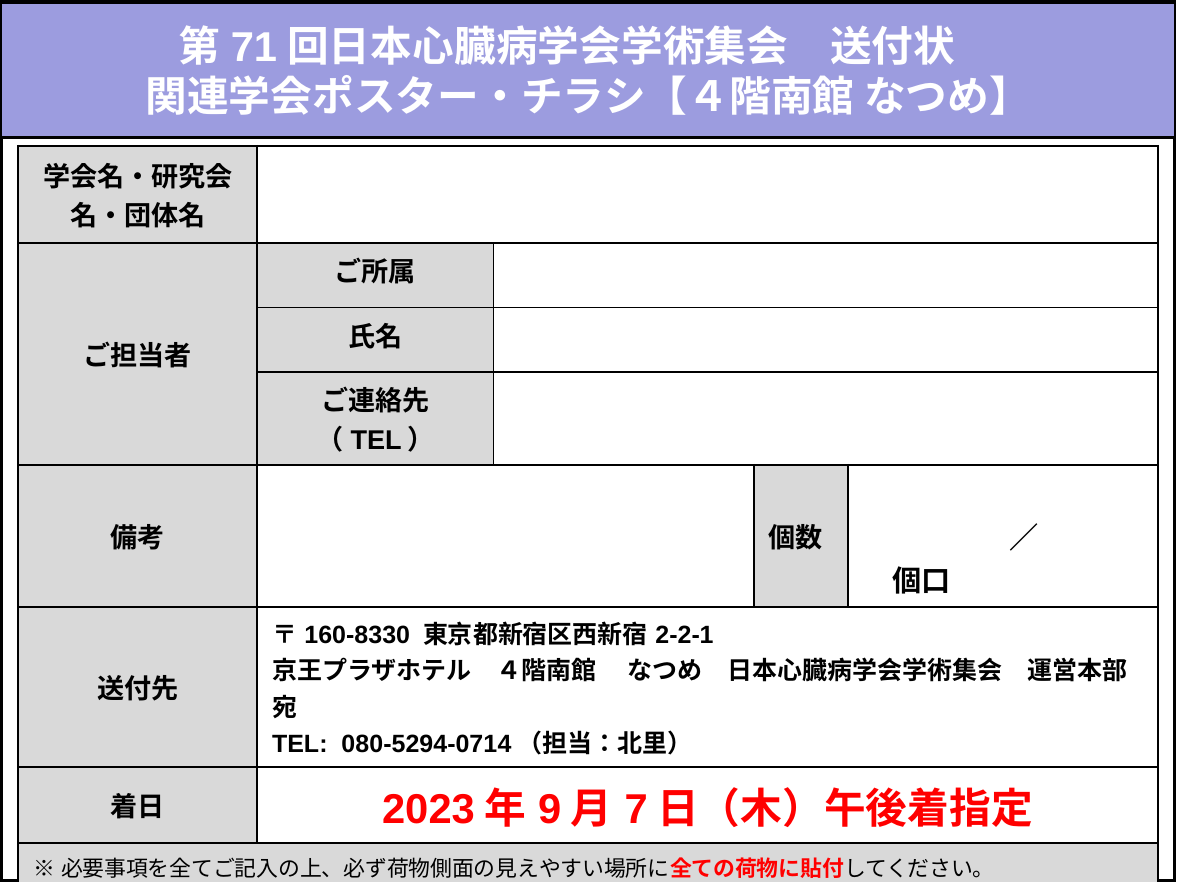

第71回日本心臓病学会学術集会　送付状
関連学会ポスター・チラシ【４階南館 なつめ】
| 学会名・研究会名・団体名 |  |  |  |  |
| --- | --- | --- | --- | --- |
| ご担当者 | ご所属 |  |  |  |
|  | 氏名 |  |  |  |
|  | ご連絡先（TEL） |  |  |  |
| 備考 |  |  | 個数 | ／　　　　個口 |
| 送付先 | 〒160-8330 東京都新宿区西新宿2-2-1 京王プラザホテル　４階南館 　なつめ　日本心臓病学会学術集会　運営本部宛 TEL: 080-5294-0714（担当：北里） |  |  |  |
| 着日 | 2023年9月7日（木）午後着指定 |  |  |  |
| ※必要事項を全てご記入の上、必ず荷物側面の見えやすい場所に全ての荷物に貼付してください。 ※本送付状はカラーで印刷をお願いします。 |  |  |  |  |